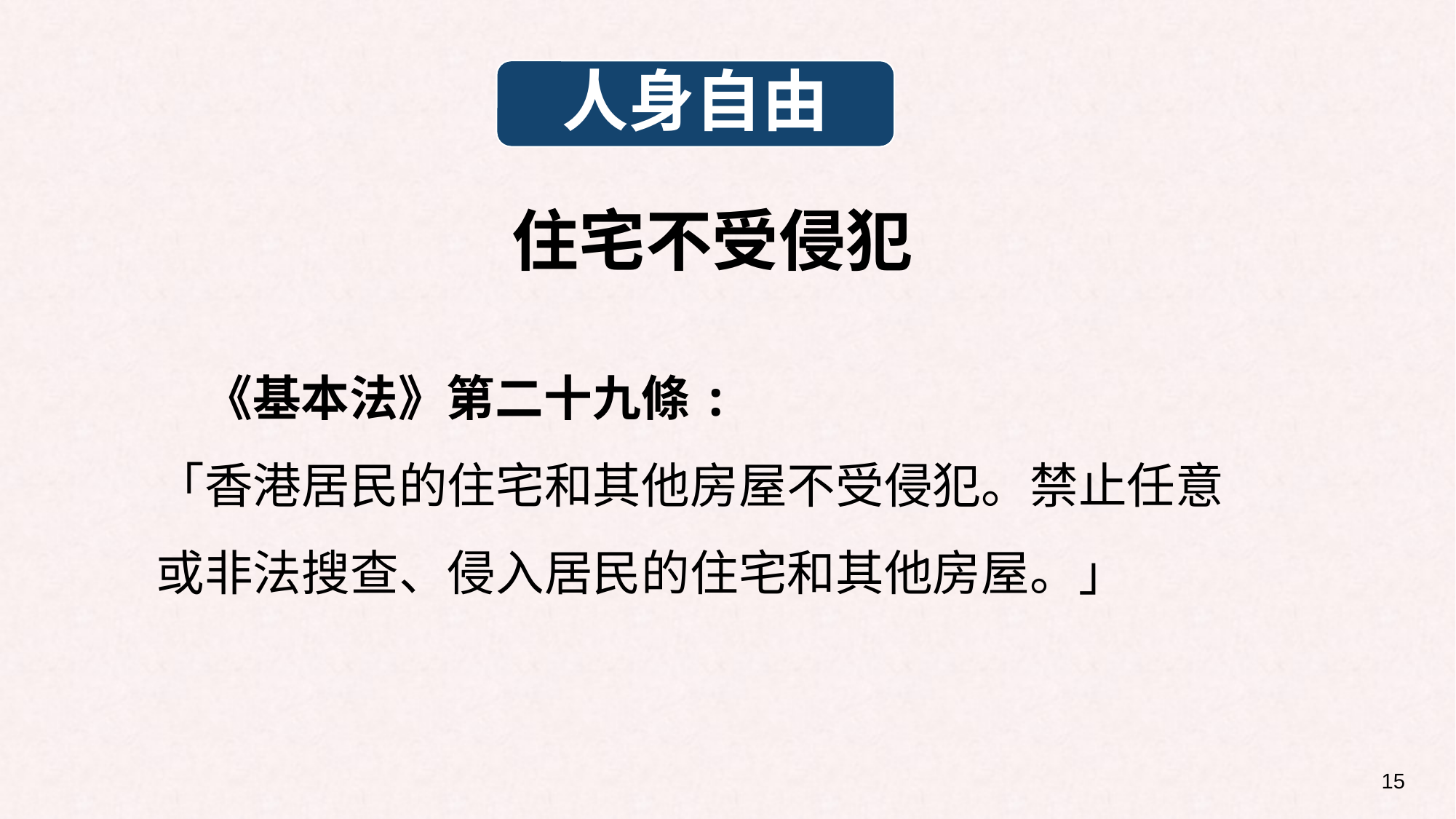

人身自由
住宅不受侵犯

    《基本法》第二十九條:
「香港居民的住宅和其他房屋不受侵犯。禁止任意或非法搜查、侵入居民的住宅和其他房屋。」
15